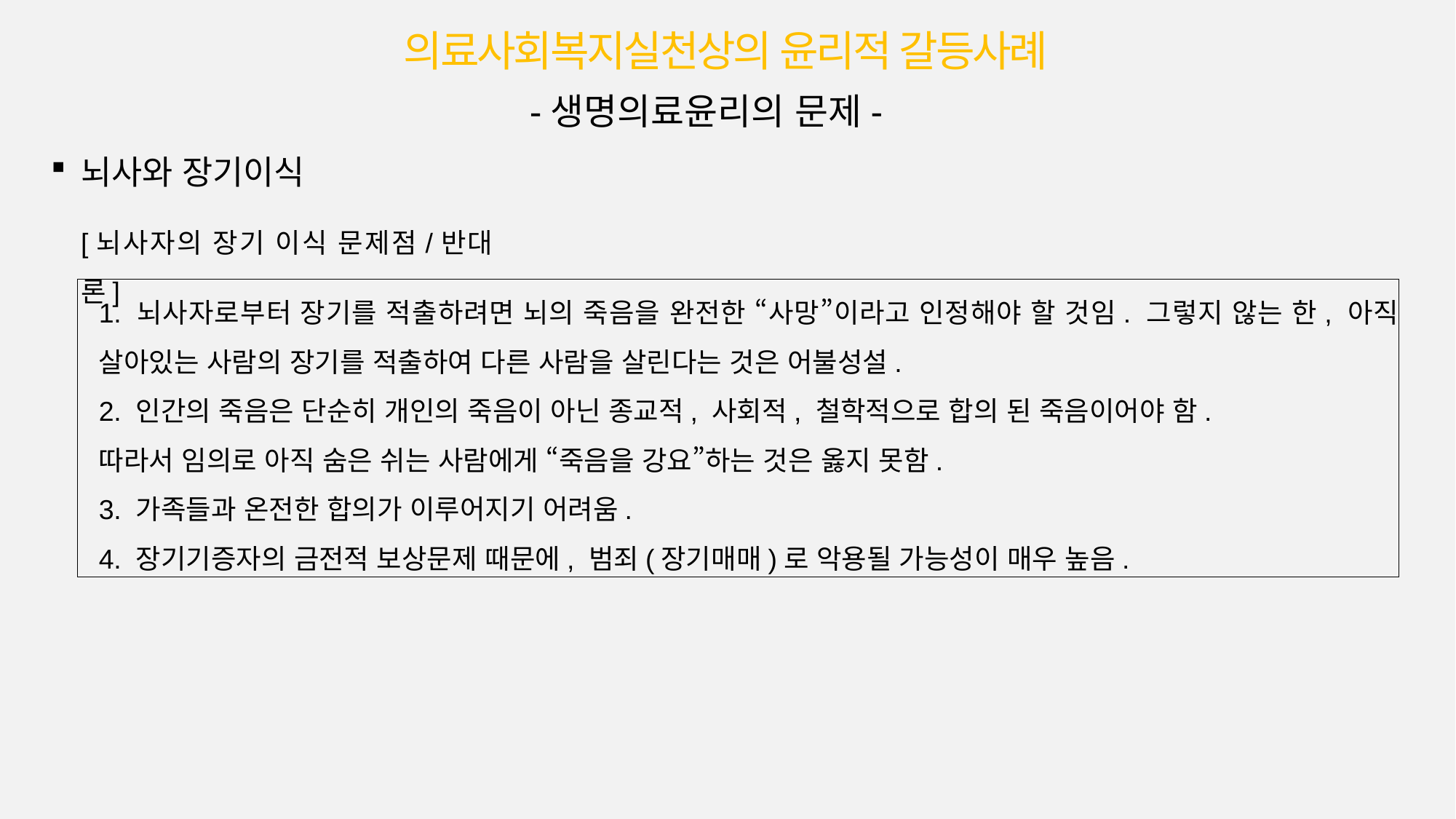

의료사회복지실천상의 윤리적 갈등사례
-생명의료윤리의 문제-
뇌사와 장기이식
[뇌사자의 장기 이식 문제점/반대론]
1. 뇌사자로부터 장기를 적출하려면 뇌의 죽음을 완전한 “사망”이라고 인정해야 할 것임. 그렇지 않는 한, 아직 살아있는 사람의 장기를 적출하여 다른 사람을 살린다는 것은 어불성설.
2. 인간의 죽음은 단순히 개인의 죽음이 아닌 종교적, 사회적, 철학적으로 합의 된 죽음이어야 함.
따라서 임의로 아직 숨은 쉬는 사람에게 “죽음을 강요”하는 것은 옳지 못함.
3. 가족들과 온전한 합의가 이루어지기 어려움.
4. 장기기증자의 금전적 보상문제 때문에, 범죄(장기매매)로 악용될 가능성이 매우 높음.